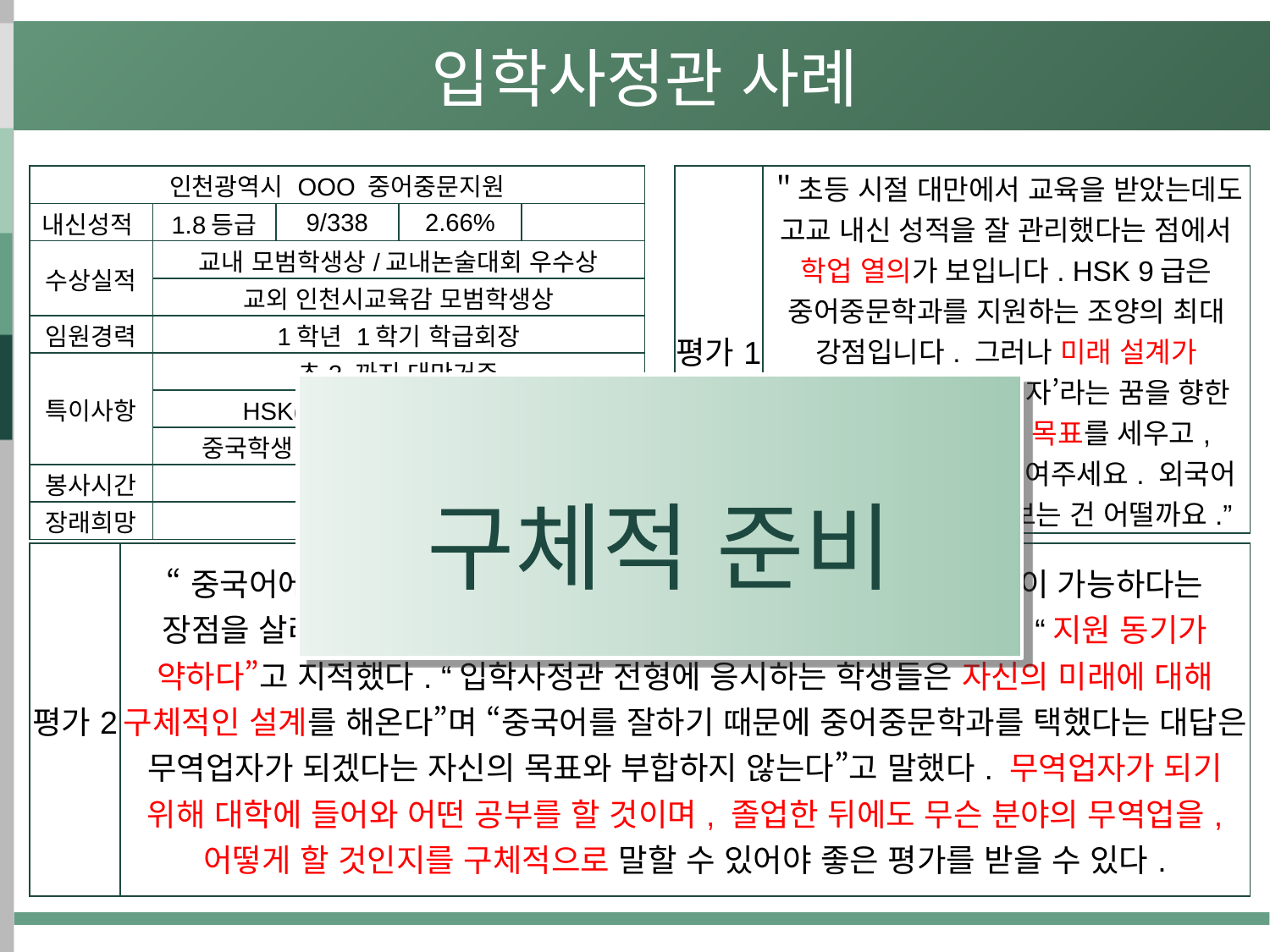

입학사정관 사례
| 인천광역시 OOO 중어중문지원 |  |  |  |  |
| --- | --- | --- | --- | --- |
| 내신성적 | 1.8등급 | 9/338 | 2.66% |  |
| 수상실적 | 교내 모범학생상/교내논술대회 우수상 |  |  |  |
|  | 교외 인천시교육감 모범학생상 |  |  |  |
| 임원경력 | 1학년 1학기 학급회장 |  |  |  |
| 특이사항 | 초3 까지 대만거주 |  |  |  |
|  | HSK(중국한어수평고시) 9급 |  |  |  |
|  | 중국학생 교류단 한국방문 시 동시통역 |  |  |  |
| 봉사시간 | 59시간 |  |  |  |
| 장래희망 | 무역업 |  |  |  |
| 평가1 | ＂초등 시절 대만에서 교육을 받았는데도 고교 내신 성적을 잘 관리했다는 점에서 학업 열의가 보입니다. HSK 9급은 중어중문학과를 지원하는 조양의 최대 강점입니다. 그러나 미래 설계가 부족합니다. ‘무역업자’라는 꿈을 향한 보다 구체적인 진행 목표를 세우고, 면접에서 자신감을 보여주세요. 외국어 우수자 전형을 노려 보는 건 어떨까요.” |
| --- | --- |
구체적 준비
| 평가2 | “중국어에 관심이 많아 HSK 9급을 땄다. 중국인들과 의사소통이 가능하다는 장점을 살려 중국을 상대로 한 무역업을 해보고 싶다”고 대답했다. “지원 동기가 약하다”고 지적했다. “입학사정관 전형에 응시하는 학생들은 자신의 미래에 대해 구체적인 설계를 해온다”며 “중국어를 잘하기 때문에 중어중문학과를 택했다는 대답은 무역업자가 되겠다는 자신의 목표와 부합하지 않는다”고 말했다. 무역업자가 되기 위해 대학에 들어와 어떤 공부를 할 것이며, 졸업한 뒤에도 무슨 분야의 무역업을, 어떻게 할 것인지를 구체적으로 말할 수 있어야 좋은 평가를 받을 수 있다. |
| --- | --- |